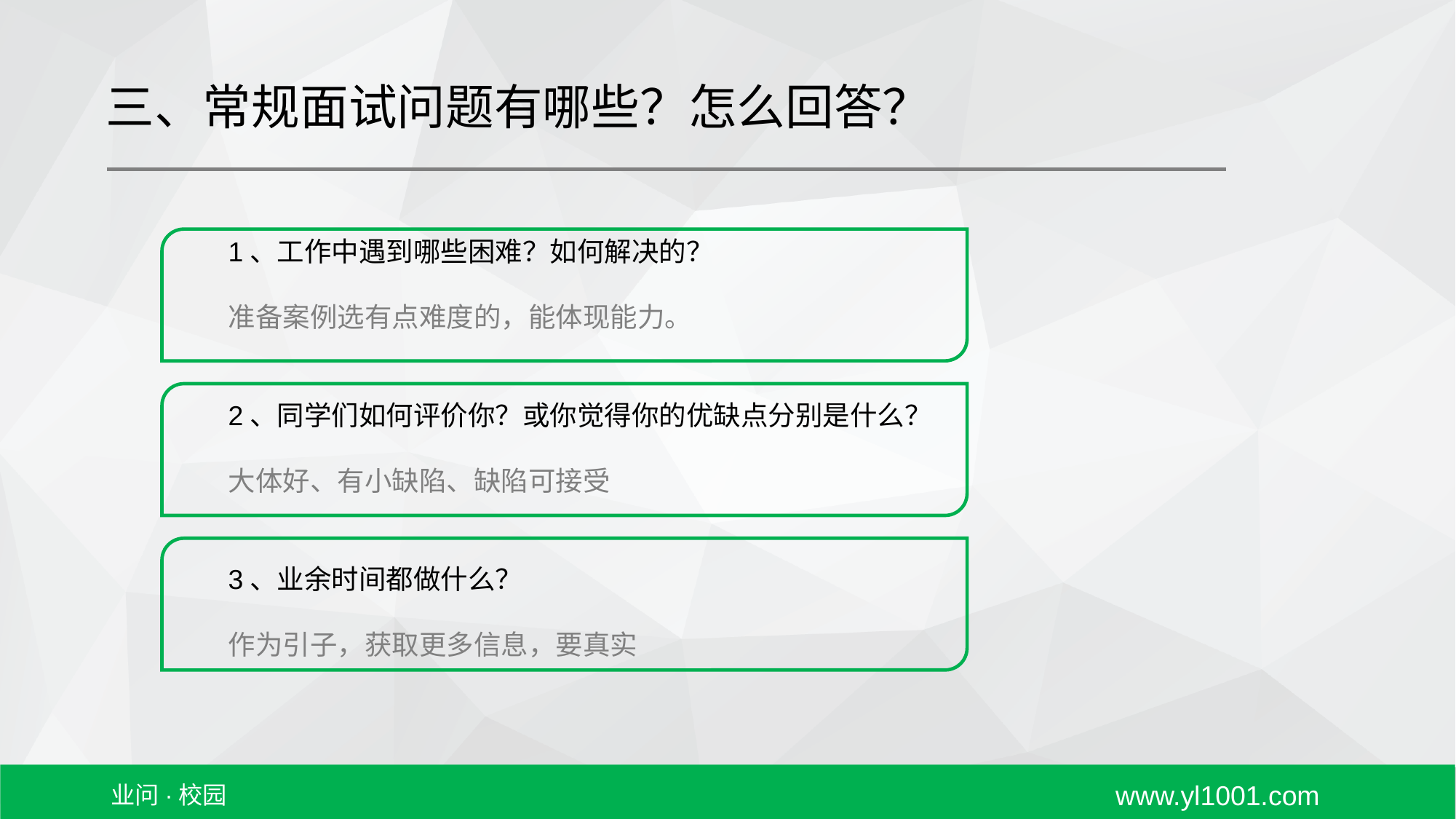

三、常规面试问题有哪些？怎么回答？

1、工作中遇到哪些困难？如何解决的？

准备案例选有点难度的，能体现能力。

2、同学们如何评价你？或你觉得你的优缺点分别是什么？

大体好、有小缺陷、缺陷可接受

3、业余时间都做什么？

作为引子，获取更多信息，要真实